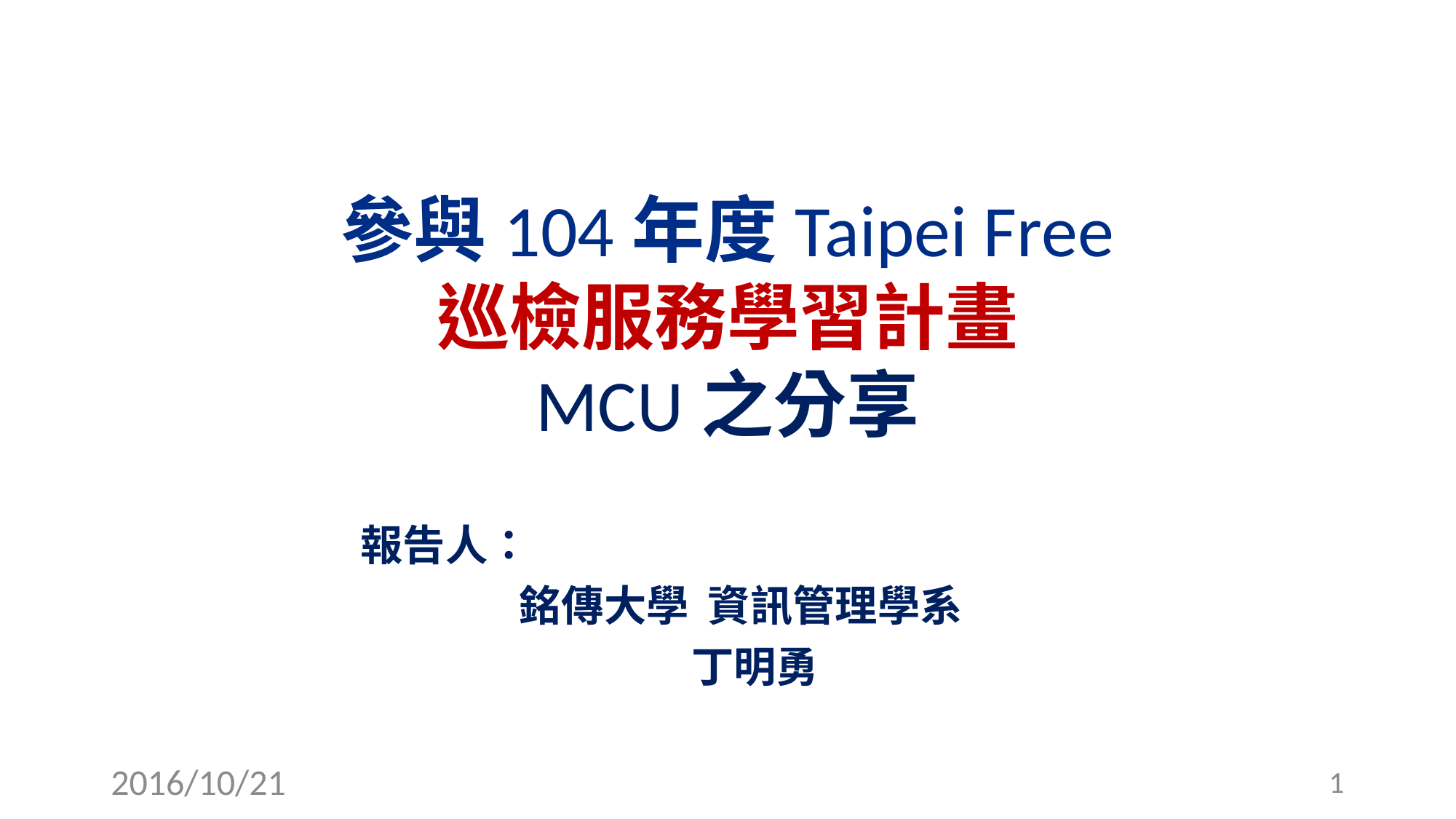

# 參與104年度Taipei Free 巡檢服務學習計畫 MCU之分享
報告人：
銘傳大學  資訊管理學系
丁明勇
2016/10/21
1